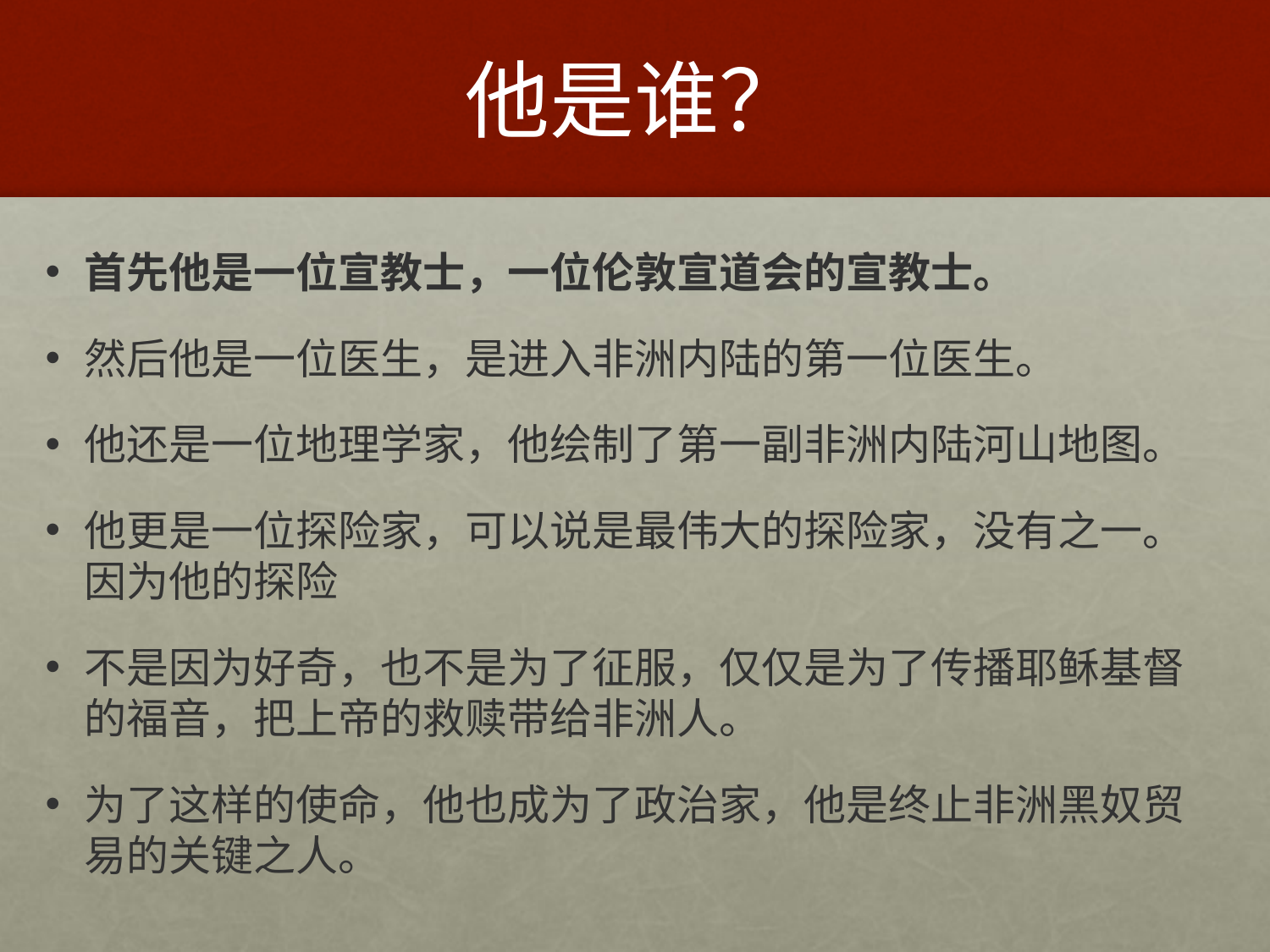

# 他是谁？
首先他是一位宣教士，一位伦敦宣道会的宣教士。
然后他是一位医生，是进入非洲内陆的第一位医生。
他还是一位地理学家，他绘制了第一副非洲内陆河山地图。
他更是一位探险家，可以说是最伟大的探险家，没有之一。因为他的探险
不是因为好奇，也不是为了征服，仅仅是为了传播耶稣基督的福音，把上帝的救赎带给非洲人。
为了这样的使命，他也成为了政治家，他是终止非洲黑奴贸易的关键之人。